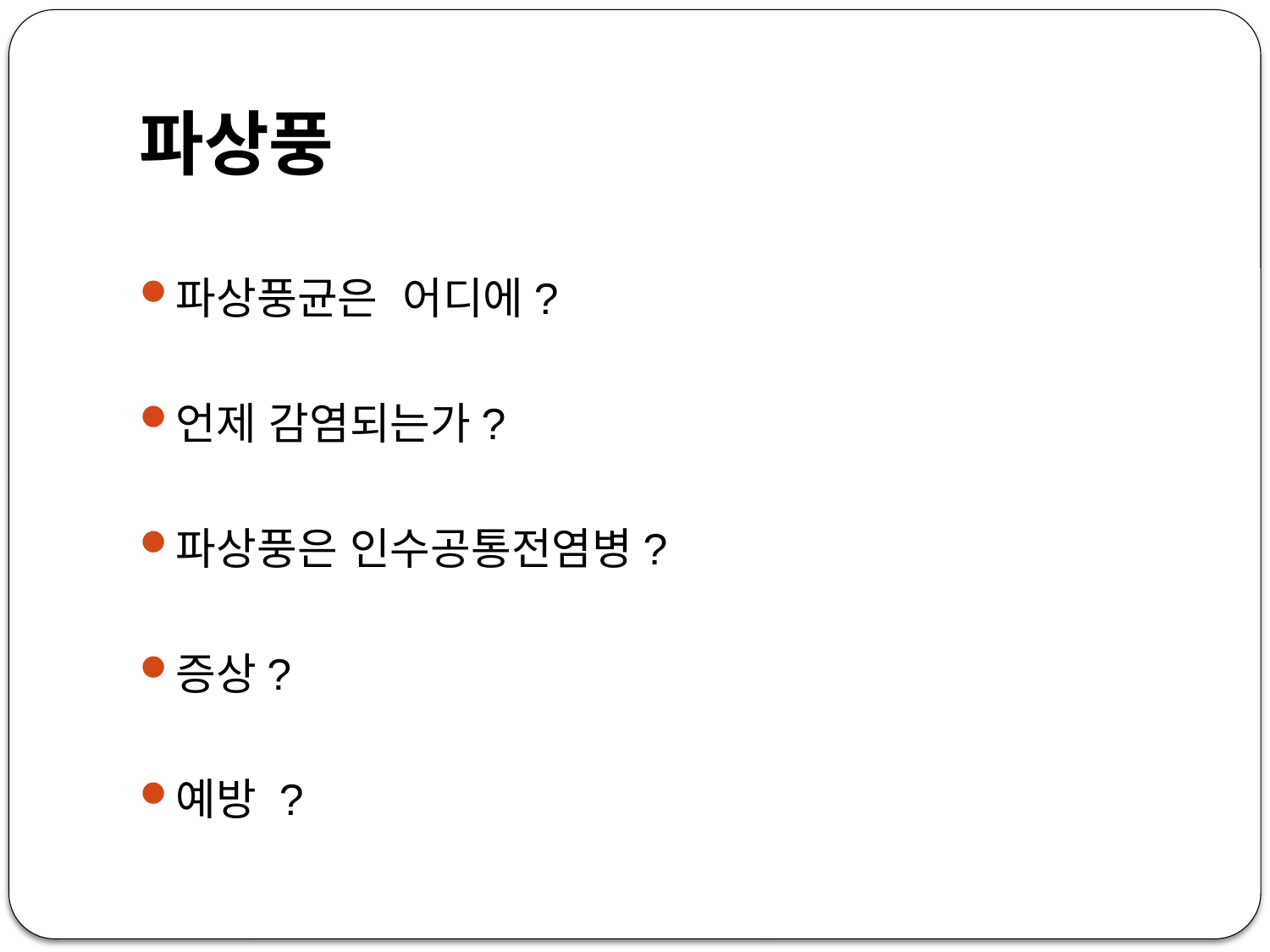

# 파상풍

파상풍균은  어디에?

언제 감염되는가?

파상풍은 인수공통전염병?

증상?

예방 ?